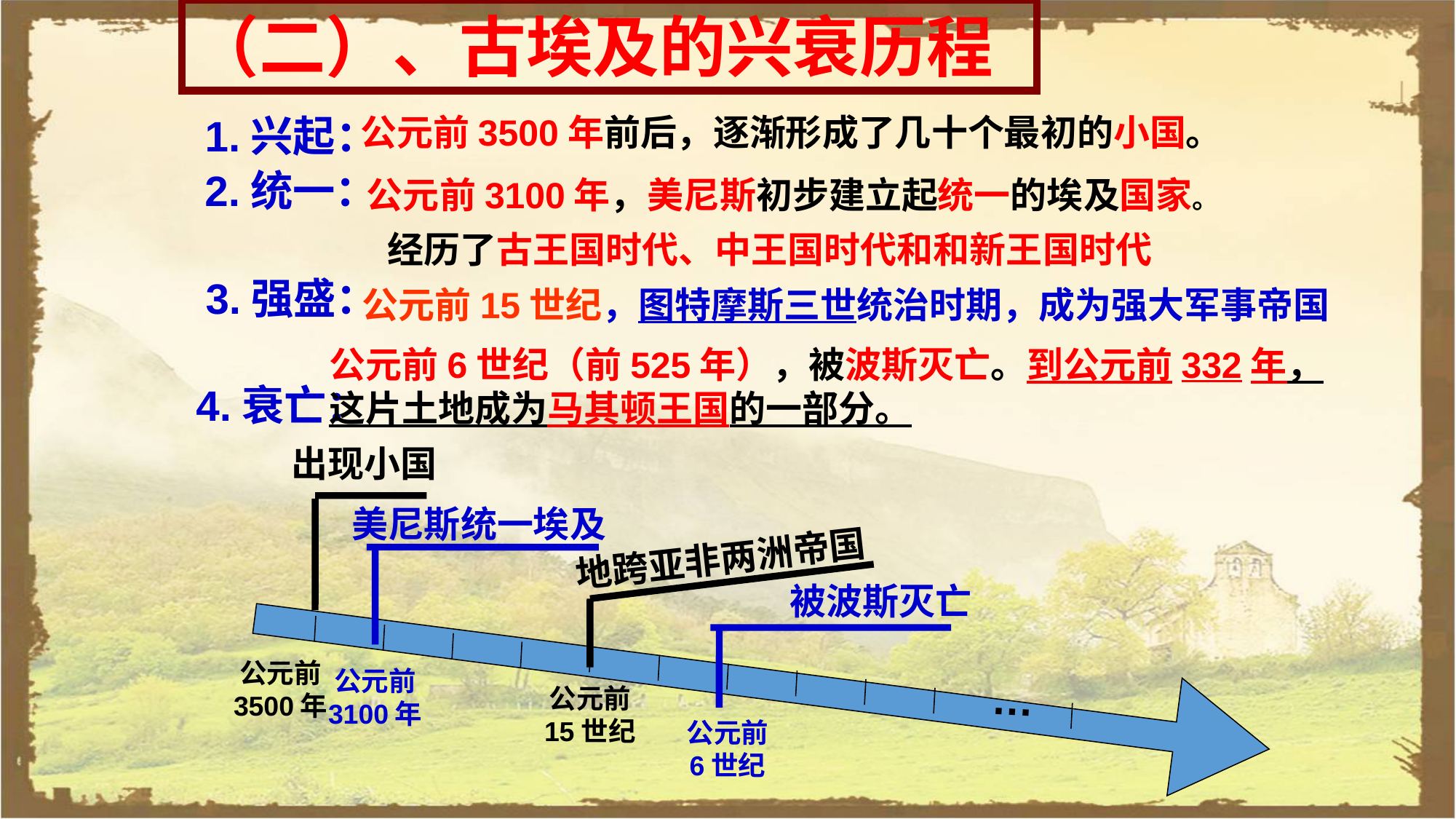

（二）、古埃及的兴衰历程
1.兴起：
公元前3500年前后，逐渐形成了几十个最初的小国。
2.统一：
公元前3100年，美尼斯初步建立起统一的埃及国家。
经历了古王国时代、中王国时代和和新王国时代
3.强盛：
公元前15世纪，图特摩斯三世统治时期，成为强大军事帝国
公元前6世纪（前525年），被波斯灭亡。到公元前332年，
这片土地成为马其顿王国的一部分。
4.衰亡：
出现小国

美尼斯统一埃及

地跨亚非两洲帝国

被波斯灭亡

…

公元前
3500年
公元前
3100年
公元前
15世纪
公元前
6世纪